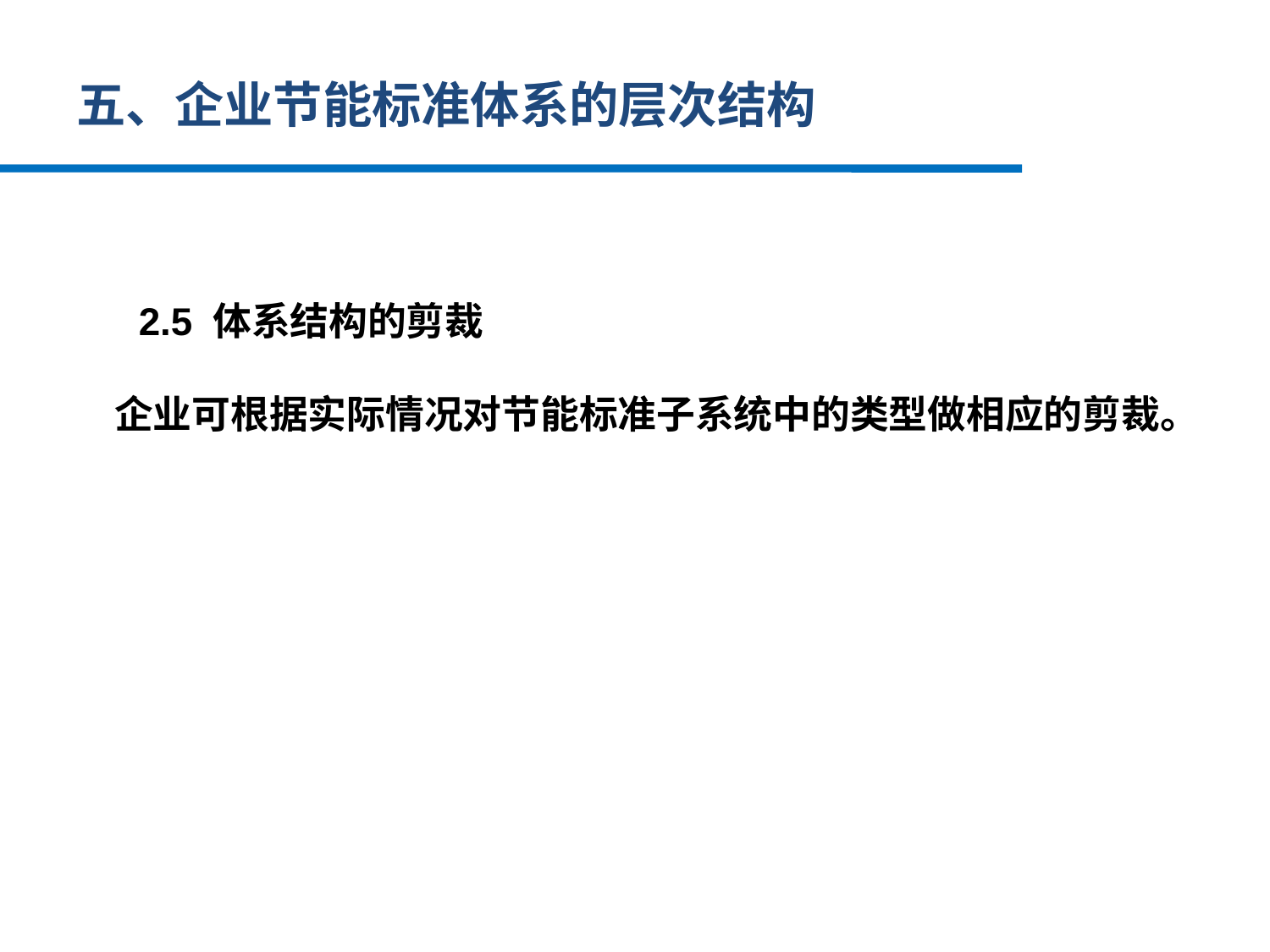

# 五、企业节能标准体系的层次结构
        2.5 体系结构的剪裁
       企业可根据实际情况对节能标准子系统中的类型做相应的剪裁。